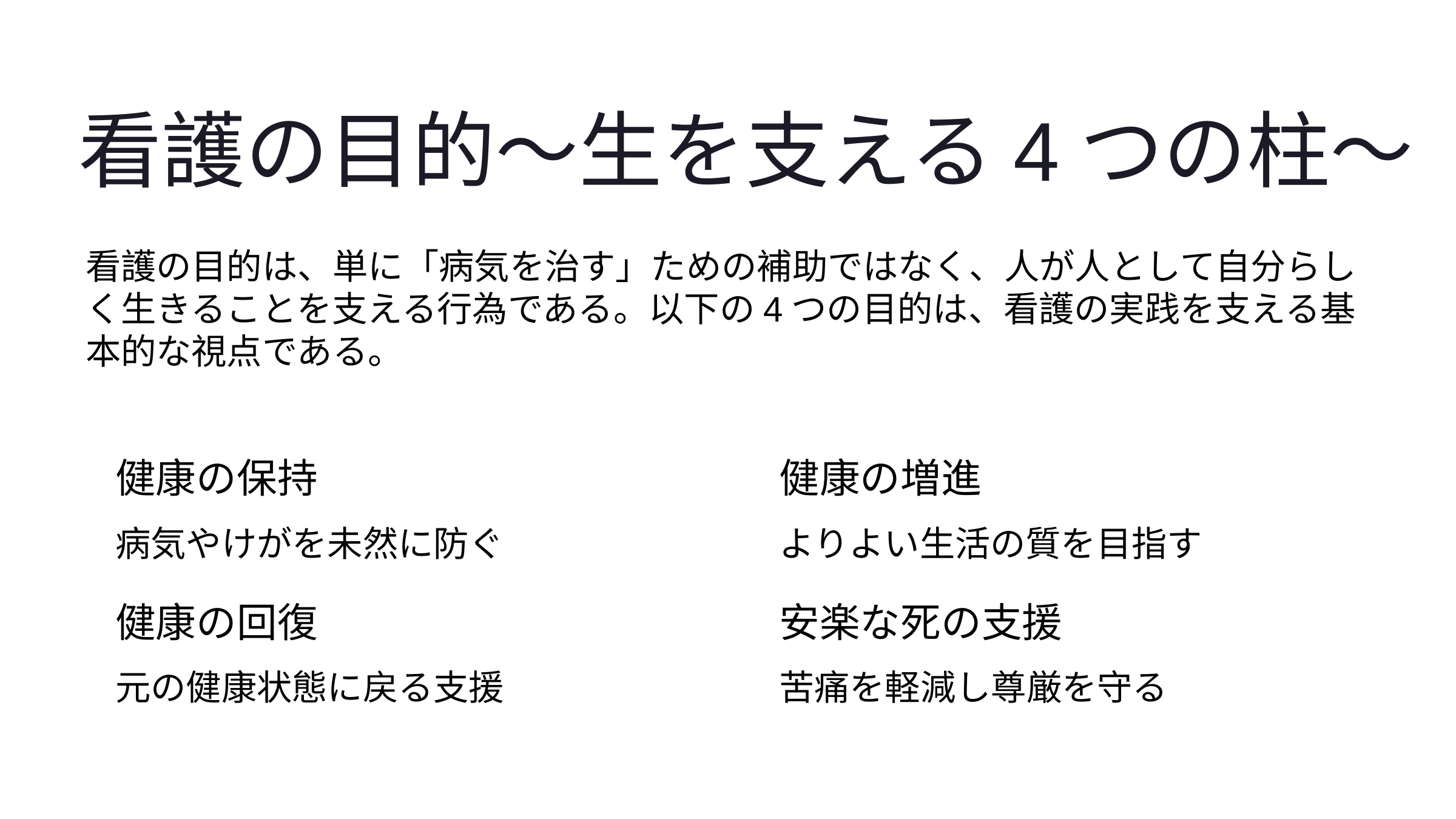

看護の目的〜生を支える4つの柱〜
看護の目的は、単に「病気を治す」ための補助ではなく、人が人として自分らしく生きることを支える行為である。以下の4つの目的は、看護の実践を支える基本的な視点である。
健康の保持
健康の増進
病気やけがを未然に防ぐ
よりよい生活の質を目指す
健康の回復
安楽な死の支援
元の健康状態に戻る支援
苦痛を軽減し尊厳を守る